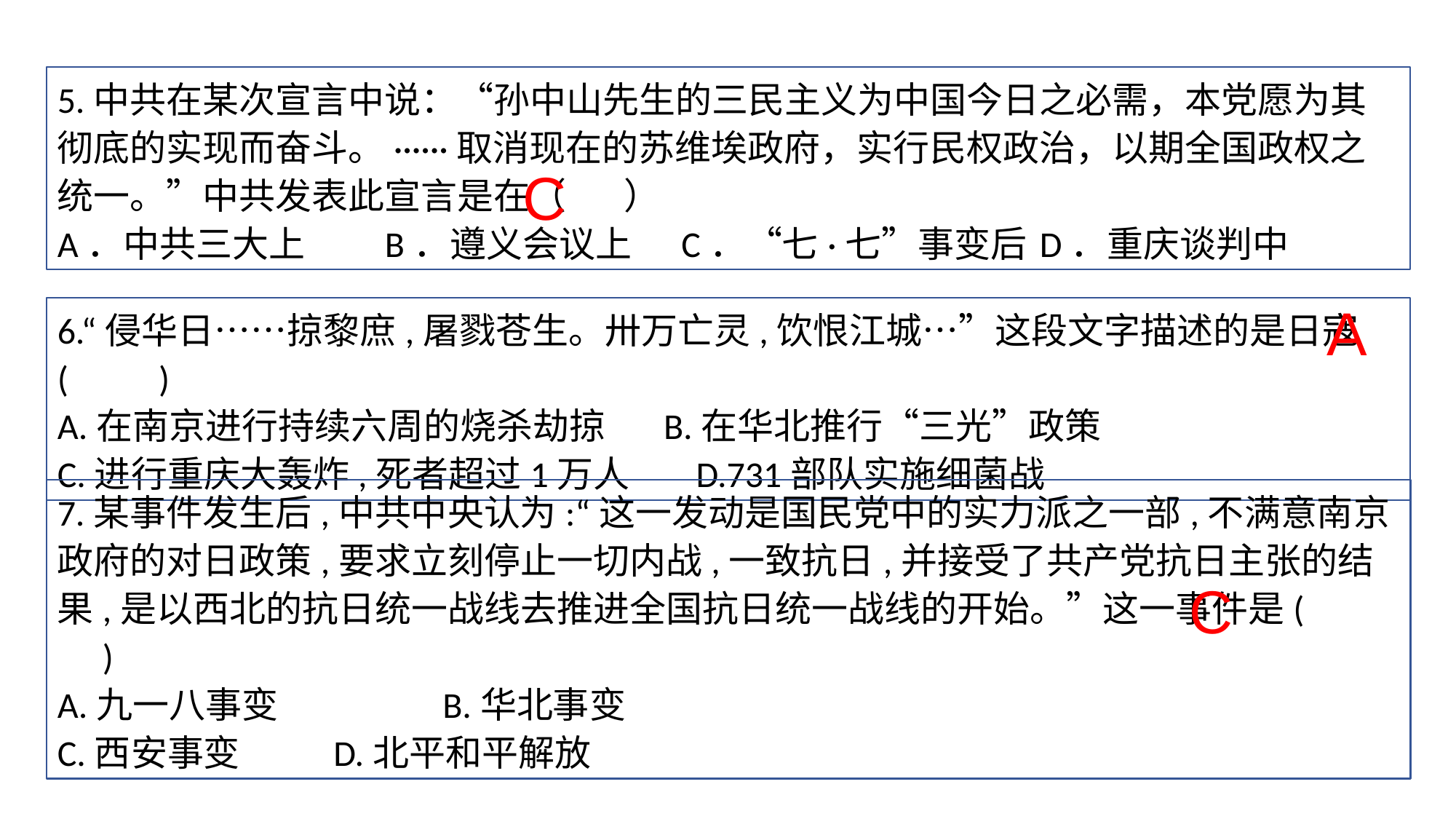

5.中共在某次宣言中说：“孙中山先生的三民主义为中国今日之必需，本党愿为其彻底的实现而奋斗。······取消现在的苏维埃政府，实行民权政治，以期全国政权之统一。”中共发表此宣言是在（       ）
A．中共三大上	B．遵义会议上     C．“七·七”事变后	D．重庆谈判中
C
A
6.“侵华日……掠黎庶,屠戮苍生。卅万亡灵,饮恨江城…”这段文字描述的是日寇(　　)
A.在南京进行持续六周的烧杀劫掠      B.在华北推行“三光”政策
C.进行重庆大轰炸,死者超过1万人       D.731部队实施细菌战
7.某事件发生后,中共中央认为:“这一发动是国民党中的实力派之一部,不满意南京政府的对日政策,要求立刻停止一切内战,一致抗日,并接受了共产党抗日主张的结果,是以西北的抗日统一战线去推进全国抗日统一战线的开始。”这一事件是(　　)
A.九一八事变	      B.华北事变
C.西安事变	      D.北平和平解放
C